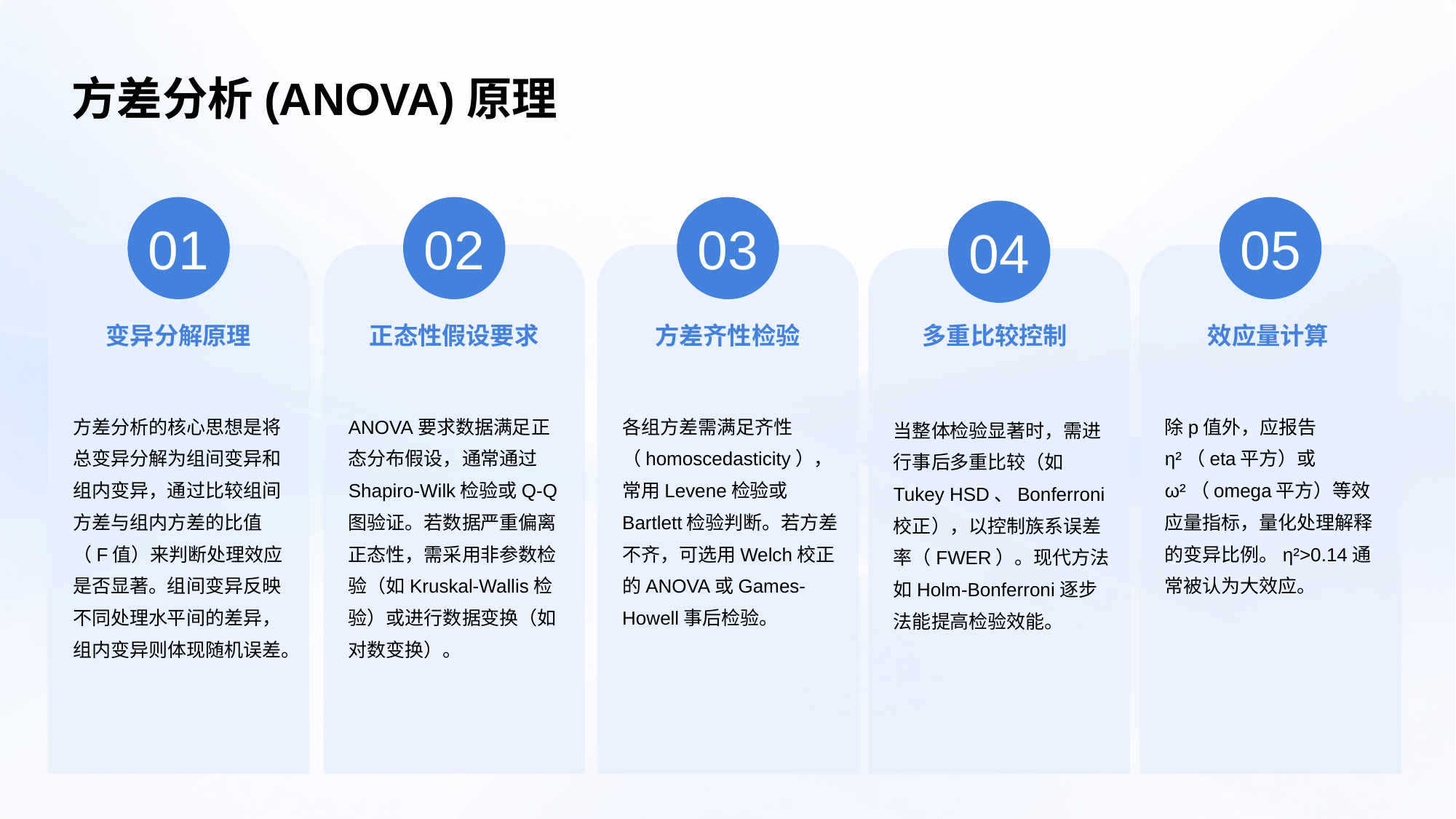

方差分析(ANOVA)原理

01
02
03
05
04

变异分解原理
正态性假设要求
方差齐性检验
多重比较控制
效应量计算
方差分析的核心思想是将总变异分解为组间变异和组内变异，通过比较组间方差与组内方差的比值（F值）来判断处理效应是否显著。组间变异反映不同处理水平间的差异，组内变异则体现随机误差。
ANOVA要求数据满足正态分布假设，通常通过Shapiro-Wilk检验或Q-Q图验证。若数据严重偏离正态性，需采用非参数检验（如Kruskal-Wallis检验）或进行数据变换（如对数变换）。
各组方差需满足齐性（homoscedasticity），常用Levene检验或Bartlett检验判断。若方差不齐，可选用Welch校正的ANOVA或Games-Howell事后检验。
除p值外，应报告η²（eta平方）或ω²（omega平方）等效应量指标，量化处理解释的变异比例。η²>0.14通常被认为大效应。
当整体检验显著时，需进行事后多重比较（如Tukey HSD、Bonferroni校正），以控制族系误差率（FWER）。现代方法如Holm-Bonferroni逐步法能提高检验效能。